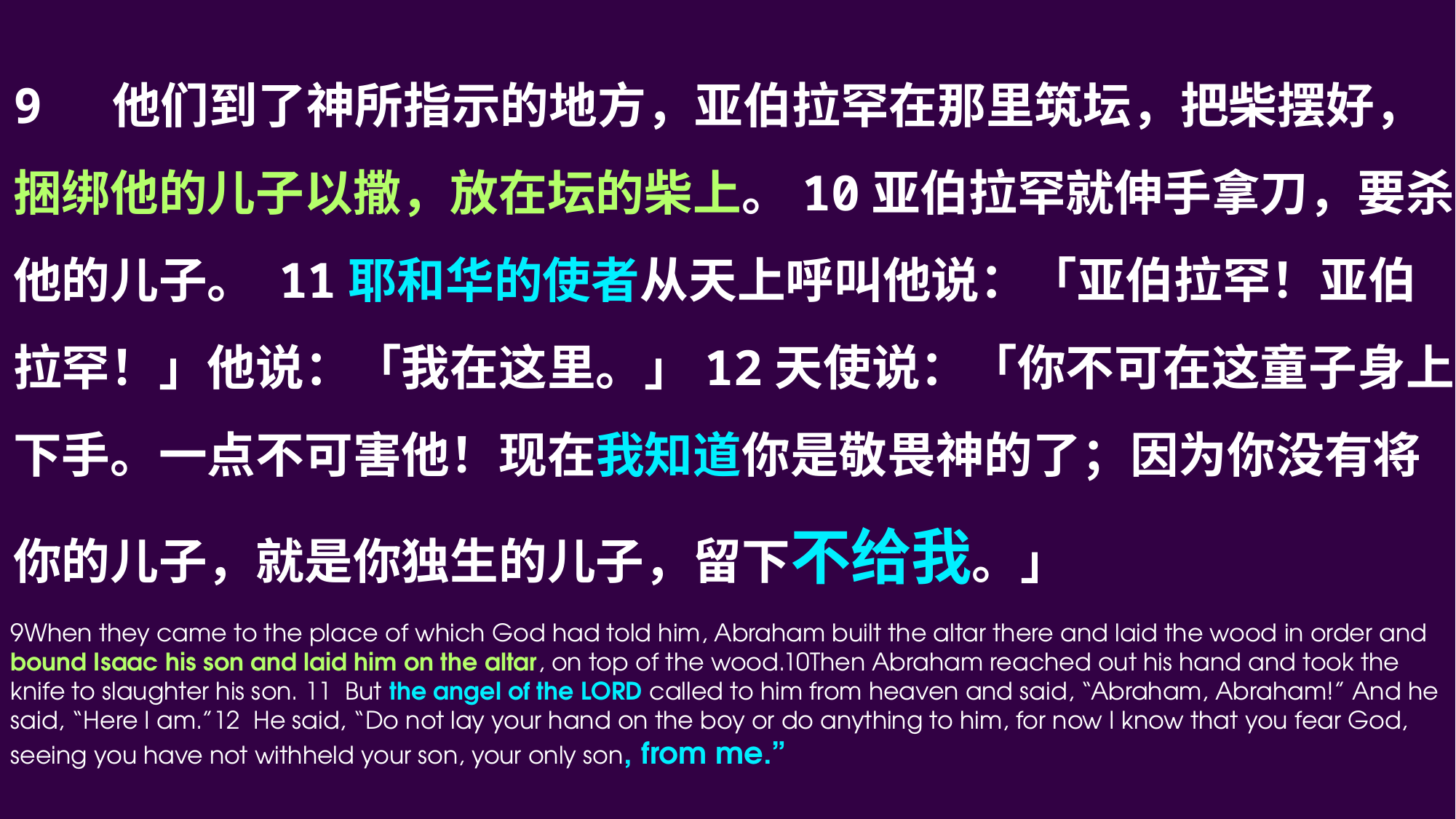

9  他们到了神所指示的地方，亚伯拉罕在那里筑坛，把柴摆好，捆绑他的儿子以撒，放在坛的柴上。10亚伯拉罕就伸手拿刀，要杀他的儿子。 11耶和华的使者从天上呼叫他说：「亚伯拉罕！亚伯拉罕！」他说：「我在这里。」12天使说：「你不可在这童子身上下手。一点不可害他！现在我知道你是敬畏神的了；因为你没有将你的儿子，就是你独生的儿子，留下不给我。」

9When they came to the place of which God had told him, Abraham built the altar there and laid the wood in order and bound Isaac his son and laid him on the altar, on top of the wood.10Then Abraham reached out his hand and took the knife to slaughter his son. 11  But the angel of the LORD called to him from heaven and said, “Abraham, Abraham!” And he said, “Here I am.”12  He said, “Do not lay your hand on the boy or do anything to him, for now I know that you fear God, seeing you have not withheld your son, your only son, from me.”